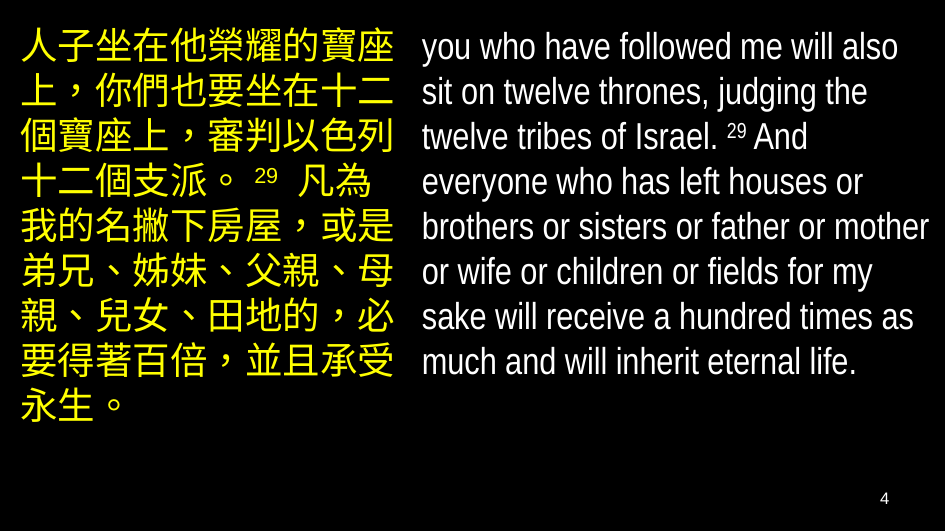

人子坐在他榮耀的寶座上，你們也要坐在十二個寶座上，審判以色列十二個支派。29 凡為我的名撇下房屋，或是弟兄、姊妹、父親、母親、兒女、田地的，必要得著百倍，並且承受永生。
you who have followed me will also sit on twelve thrones, judging the twelve tribes of Israel. 29 And everyone who has left houses or brothers or sisters or father or mother or wife or children or fields for my sake will receive a hundred times as much and will inherit eternal life.
4